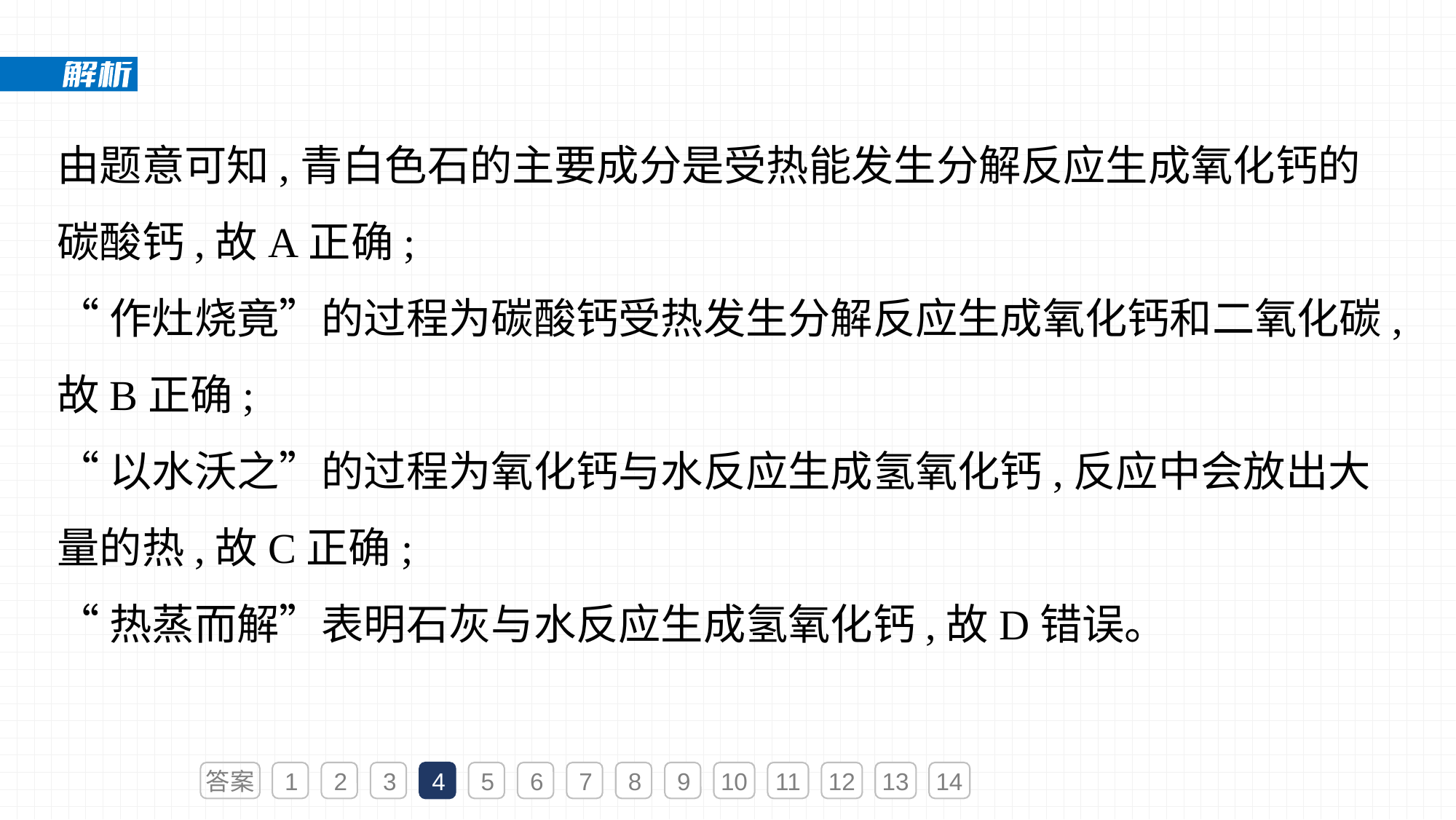

由题意可知,青白色石的主要成分是受热能发生分解反应生成氧化钙的碳酸钙,故A正确;
“作灶烧竟”的过程为碳酸钙受热发生分解反应生成氧化钙和二氧化碳,故B正确;
“以水沃之”的过程为氧化钙与水反应生成氢氧化钙,反应中会放出大量的热,故C正确;
“热蒸而解”表明石灰与水反应生成氢氧化钙,故D错误。
答案
1
2
3
4
5
6
7
8
9
10
11
12
13
14